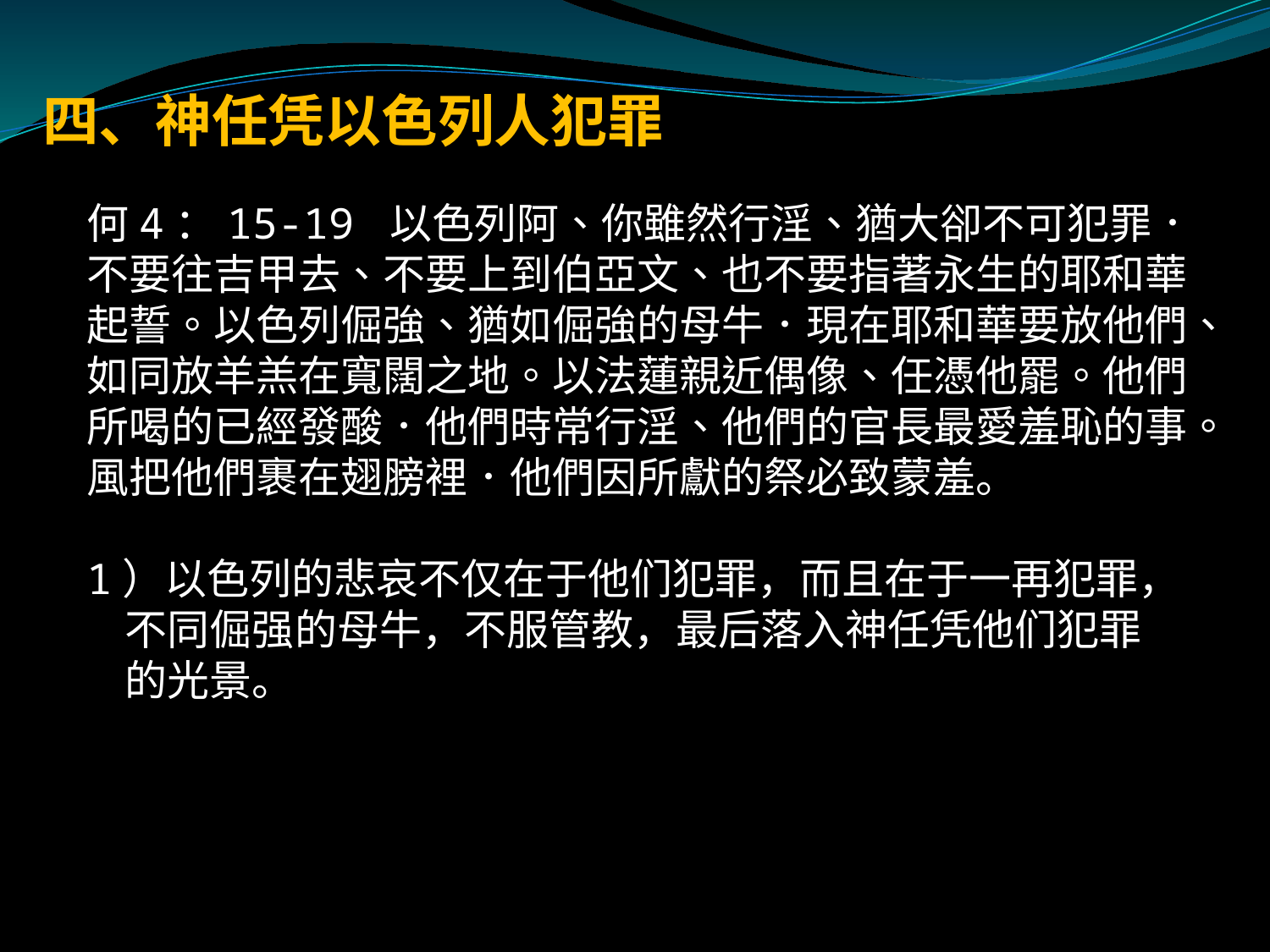

# 四、神任凭以色列人犯罪
何4：15-19 以色列阿、你雖然行淫、猶大卻不可犯罪．不要往吉甲去、不要上到伯亞文、也不要指著永生的耶和華起誓。以色列倔強、猶如倔強的母牛．現在耶和華要放他們、如同放羊羔在寬闊之地。以法蓮親近偶像、任憑他罷。他們所喝的已經發酸．他們時常行淫、他們的官長最愛羞恥的事。風把他們裹在翅膀裡．他們因所獻的祭必致蒙羞。

1）以色列的悲哀不仅在于他们犯罪，而且在于一再犯罪，
   不同倔强的母牛，不服管教，最后落入神任凭他们犯罪
   的光景。